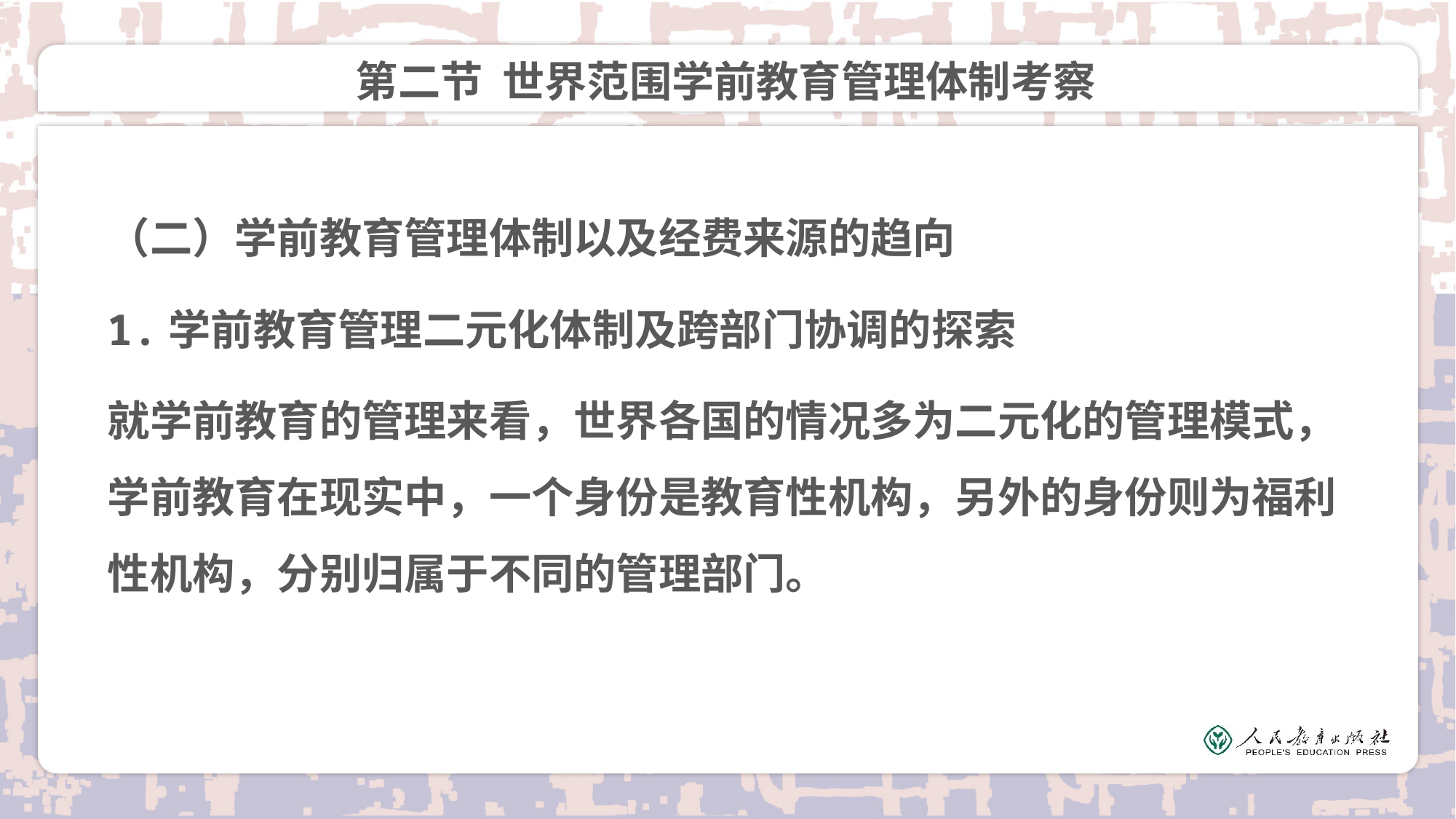

# 第二节  世界范围学前教育管理体制考察
（二）学前教育管理体制以及经费来源的趋向
1.学前教育管理二元化体制及跨部门协调的探索
就学前教育的管理来看，世界各国的情况多为二元化的管理模式，学前教育在现实中，一个身份是教育性机构，另外的身份则为福利性机构，分别归属于不同的管理部门。